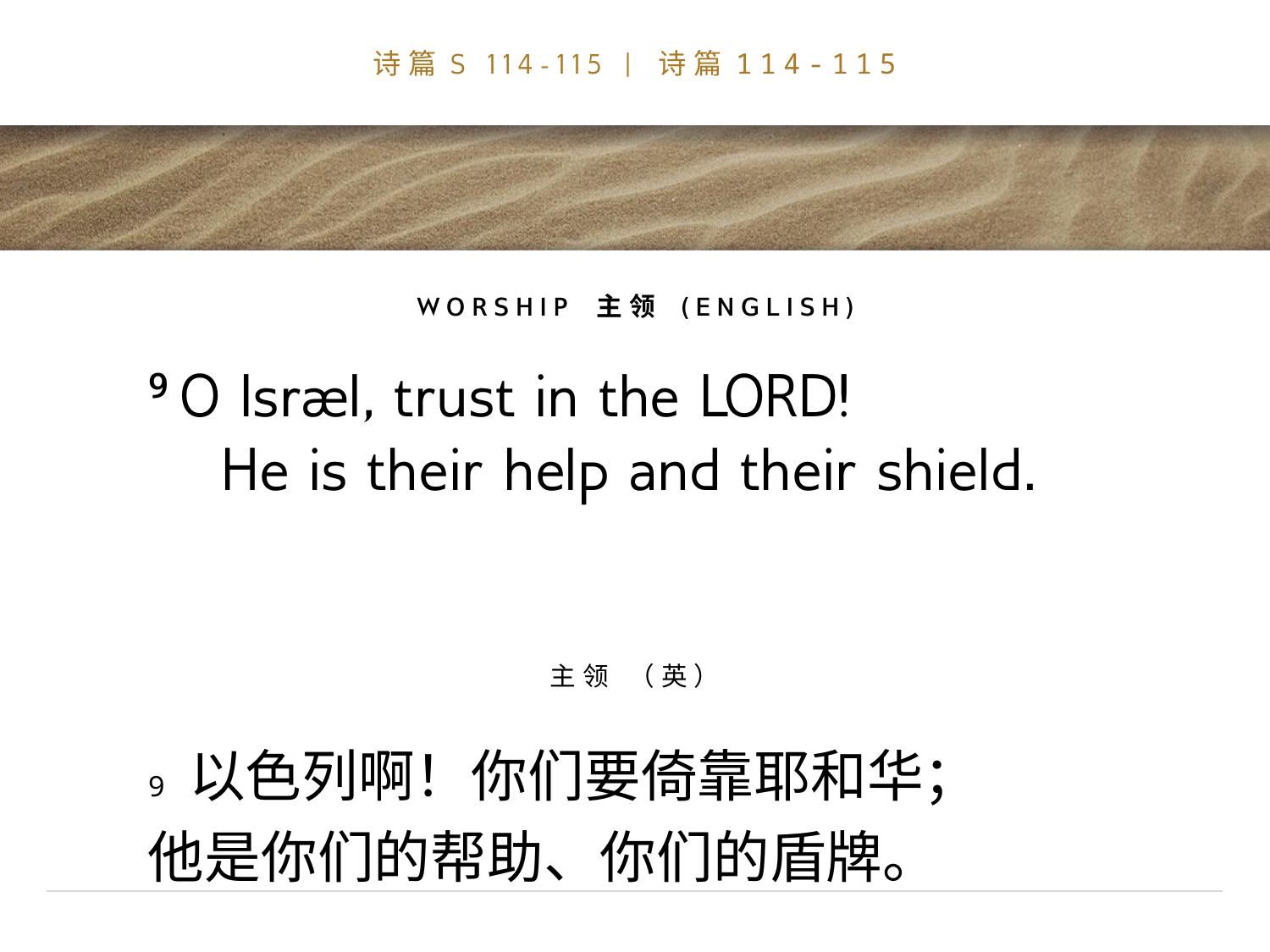

# 诗篇S 114-115 | 诗篇114-115
WORSHIP 主领 (ENGLISH)
9 O Israel, trust in the Lord!
    He is their help and their shield.
主领 （英）
9 以色列啊！你们要倚靠耶和华；
他是你们的帮助、你们的盾牌。